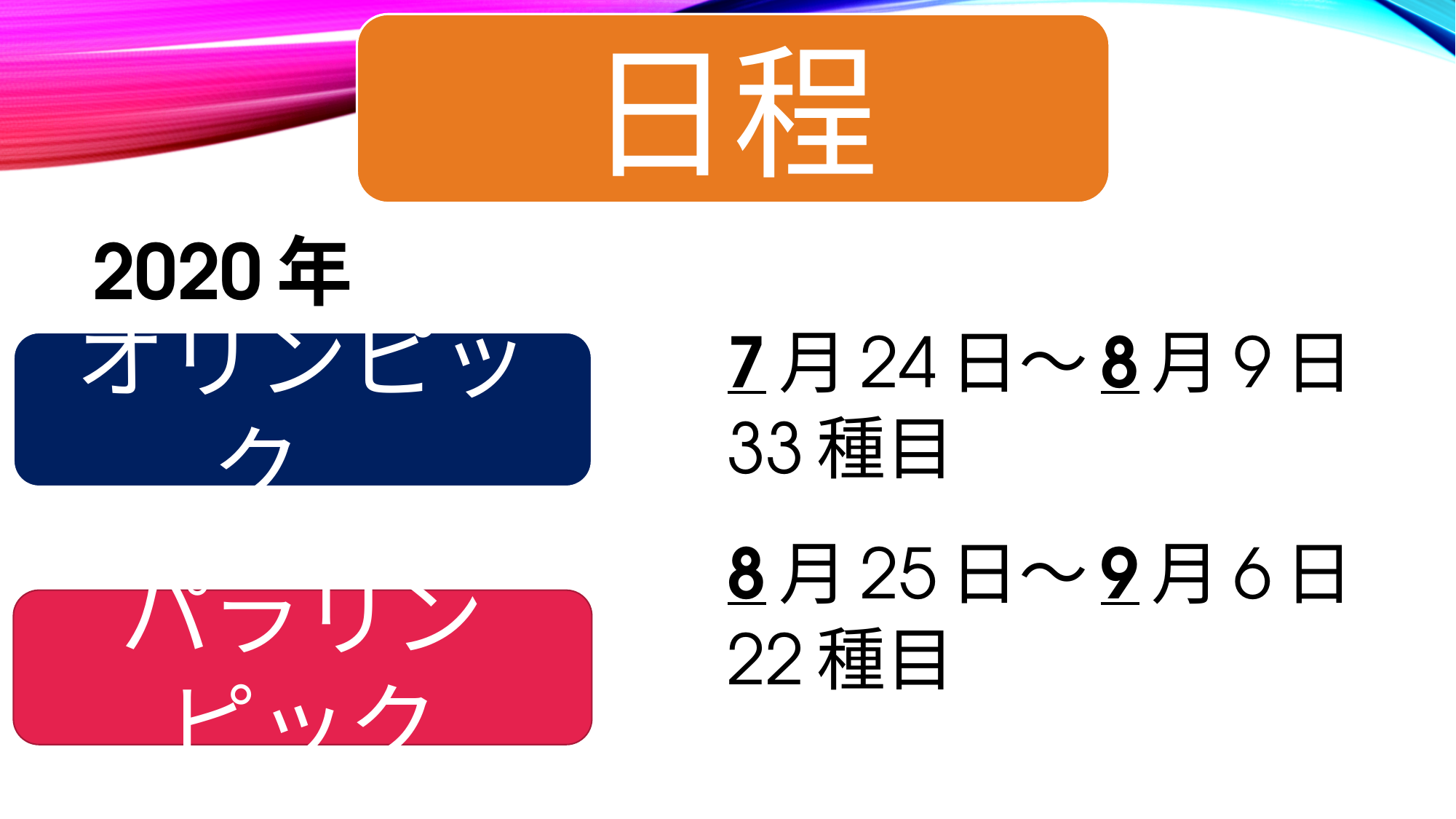

日程
#
2020年
　　　　　　　　　7月24日～8月9日
　　　　　　　　　33種目

　　　　　　　　　8月25日～9月6日
　　　　　　　　　22種目
オリンピック
パラリンピック